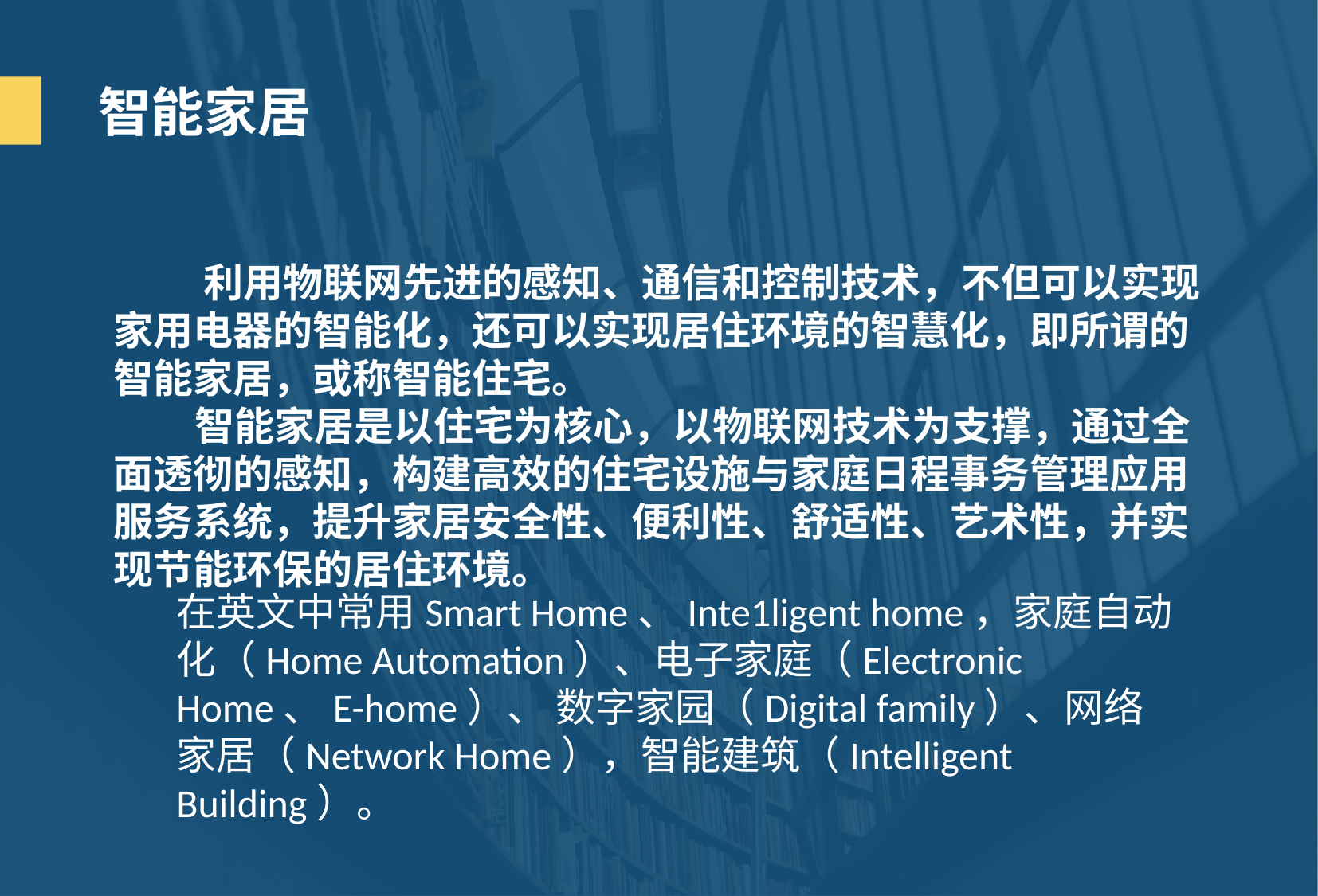

智能家居
         利用物联网先进的感知、通信和控制技术，不但可以实现家用电器的智能化，还可以实现居住环境的智慧化，即所谓的智能家居，或称智能住宅。
        智能家居是以住宅为核心，以物联网技术为支撑，通过全面透彻的感知，构建高效的住宅设施与家庭日程事务管理应用服务系统，提升家居安全性、便利性、舒适性、艺术性，并实现节能环保的居住环境。

在英文中常用Smart Home、Inte1ligent home，家庭自动化（Home Automation）、电子家庭（Electronic Home、E-home）、 数字家园（Digital family）、网络家居（Network Home），智能建筑（Intelligent Building）。